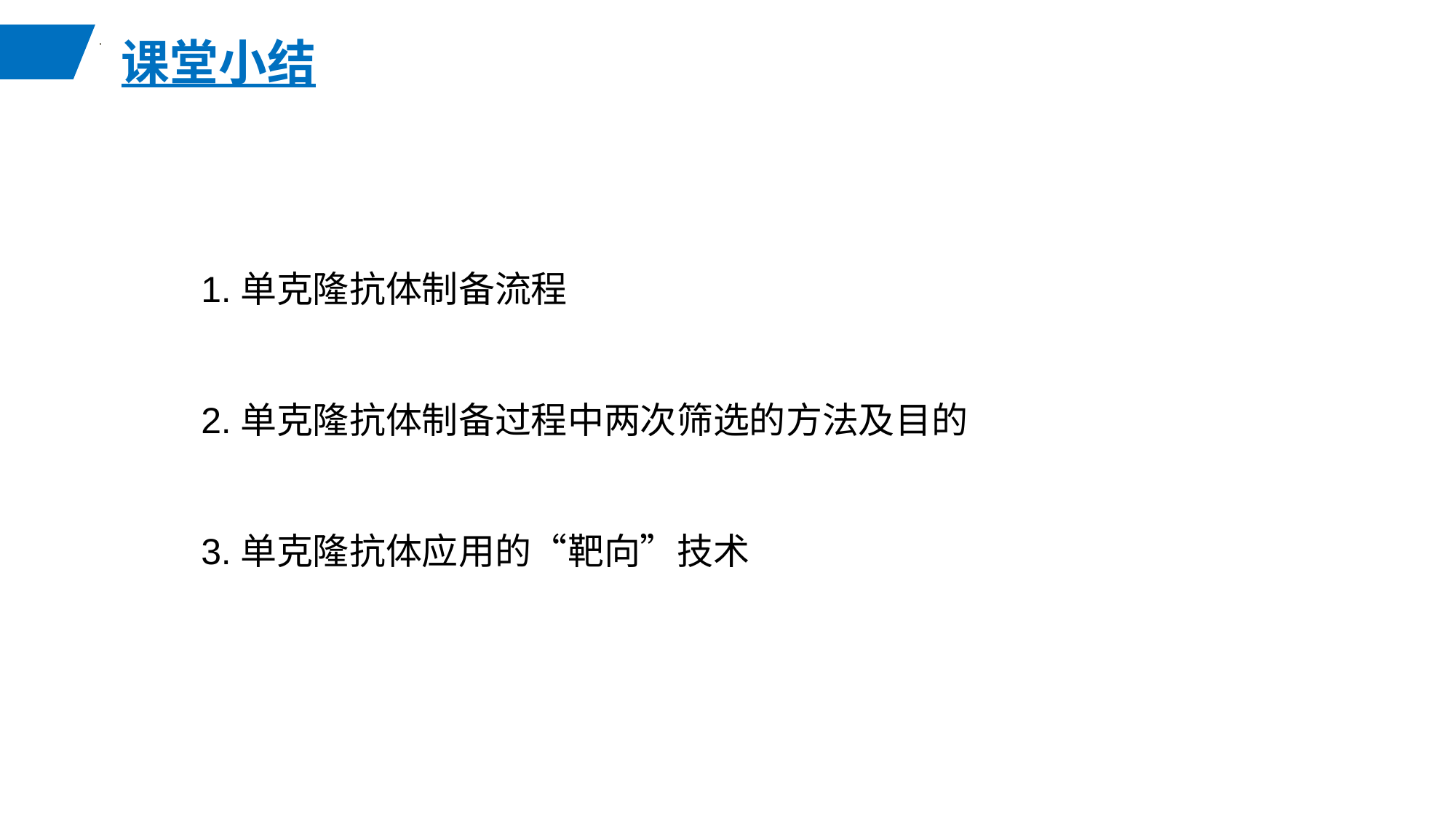

课堂小结
1.单克隆抗体制备流程
2.单克隆抗体制备过程中两次筛选的方法及目的
3.单克隆抗体应用的“靶向”技术